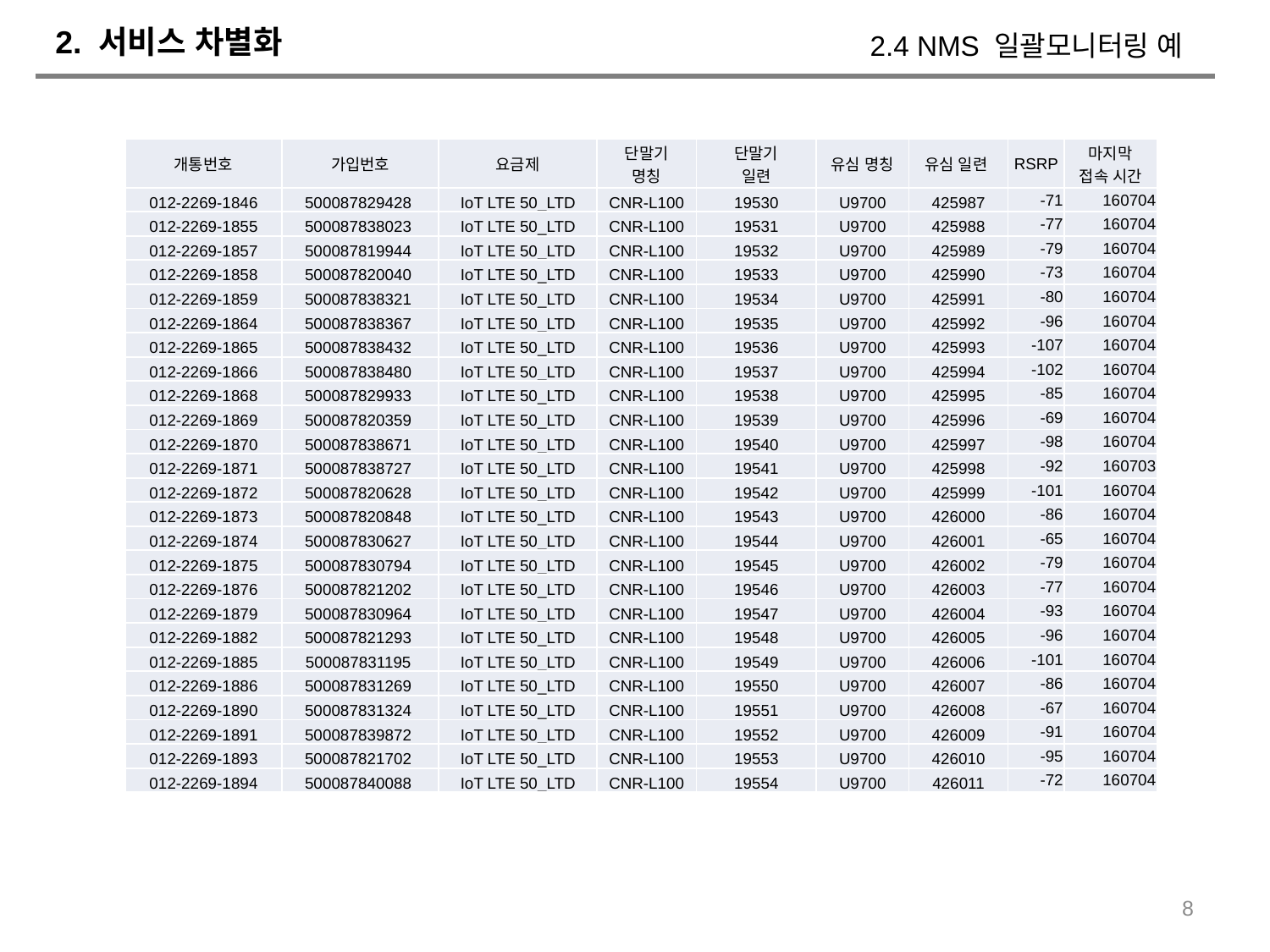

2. 서비스 차별화
 2.4 NMS 일괄모니터링 예
| 개통번호 | 가입번호 | 요금제 | 단말기 명칭 | 단말기 일련 | 유심 명칭 | 유심 일련 | RSRP | 마지막 접속 시간 |
| --- | --- | --- | --- | --- | --- | --- | --- | --- |
| 012-2269-1846 | 500087829428 | IoT LTE 50\_LTD | CNR-L100 | 19530 | U9700 | 425987 | -71 | 160704 |
| 012-2269-1855 | 500087838023 | IoT LTE 50\_LTD | CNR-L100 | 19531 | U9700 | 425988 | -77 | 160704 |
| 012-2269-1857 | 500087819944 | IoT LTE 50\_LTD | CNR-L100 | 19532 | U9700 | 425989 | -79 | 160704 |
| 012-2269-1858 | 500087820040 | IoT LTE 50\_LTD | CNR-L100 | 19533 | U9700 | 425990 | -73 | 160704 |
| 012-2269-1859 | 500087838321 | IoT LTE 50\_LTD | CNR-L100 | 19534 | U9700 | 425991 | -80 | 160704 |
| 012-2269-1864 | 500087838367 | IoT LTE 50\_LTD | CNR-L100 | 19535 | U9700 | 425992 | -96 | 160704 |
| 012-2269-1865 | 500087838432 | IoT LTE 50\_LTD | CNR-L100 | 19536 | U9700 | 425993 | -107 | 160704 |
| 012-2269-1866 | 500087838480 | IoT LTE 50\_LTD | CNR-L100 | 19537 | U9700 | 425994 | -102 | 160704 |
| 012-2269-1868 | 500087829933 | IoT LTE 50\_LTD | CNR-L100 | 19538 | U9700 | 425995 | -85 | 160704 |
| 012-2269-1869 | 500087820359 | IoT LTE 50\_LTD | CNR-L100 | 19539 | U9700 | 425996 | -69 | 160704 |
| 012-2269-1870 | 500087838671 | IoT LTE 50\_LTD | CNR-L100 | 19540 | U9700 | 425997 | -98 | 160704 |
| 012-2269-1871 | 500087838727 | IoT LTE 50\_LTD | CNR-L100 | 19541 | U9700 | 425998 | -92 | 160703 |
| 012-2269-1872 | 500087820628 | IoT LTE 50\_LTD | CNR-L100 | 19542 | U9700 | 425999 | -101 | 160704 |
| 012-2269-1873 | 500087820848 | IoT LTE 50\_LTD | CNR-L100 | 19543 | U9700 | 426000 | -86 | 160704 |
| 012-2269-1874 | 500087830627 | IoT LTE 50\_LTD | CNR-L100 | 19544 | U9700 | 426001 | -65 | 160704 |
| 012-2269-1875 | 500087830794 | IoT LTE 50\_LTD | CNR-L100 | 19545 | U9700 | 426002 | -79 | 160704 |
| 012-2269-1876 | 500087821202 | IoT LTE 50\_LTD | CNR-L100 | 19546 | U9700 | 426003 | -77 | 160704 |
| 012-2269-1879 | 500087830964 | IoT LTE 50\_LTD | CNR-L100 | 19547 | U9700 | 426004 | -93 | 160704 |
| 012-2269-1882 | 500087821293 | IoT LTE 50\_LTD | CNR-L100 | 19548 | U9700 | 426005 | -96 | 160704 |
| 012-2269-1885 | 500087831195 | IoT LTE 50\_LTD | CNR-L100 | 19549 | U9700 | 426006 | -101 | 160704 |
| 012-2269-1886 | 500087831269 | IoT LTE 50\_LTD | CNR-L100 | 19550 | U9700 | 426007 | -86 | 160704 |
| 012-2269-1890 | 500087831324 | IoT LTE 50\_LTD | CNR-L100 | 19551 | U9700 | 426008 | -67 | 160704 |
| 012-2269-1891 | 500087839872 | IoT LTE 50\_LTD | CNR-L100 | 19552 | U9700 | 426009 | -91 | 160704 |
| 012-2269-1893 | 500087821702 | IoT LTE 50\_LTD | CNR-L100 | 19553 | U9700 | 426010 | -95 | 160704 |
| 012-2269-1894 | 500087840088 | IoT LTE 50\_LTD | CNR-L100 | 19554 | U9700 | 426011 | -72 | 160704 |
8